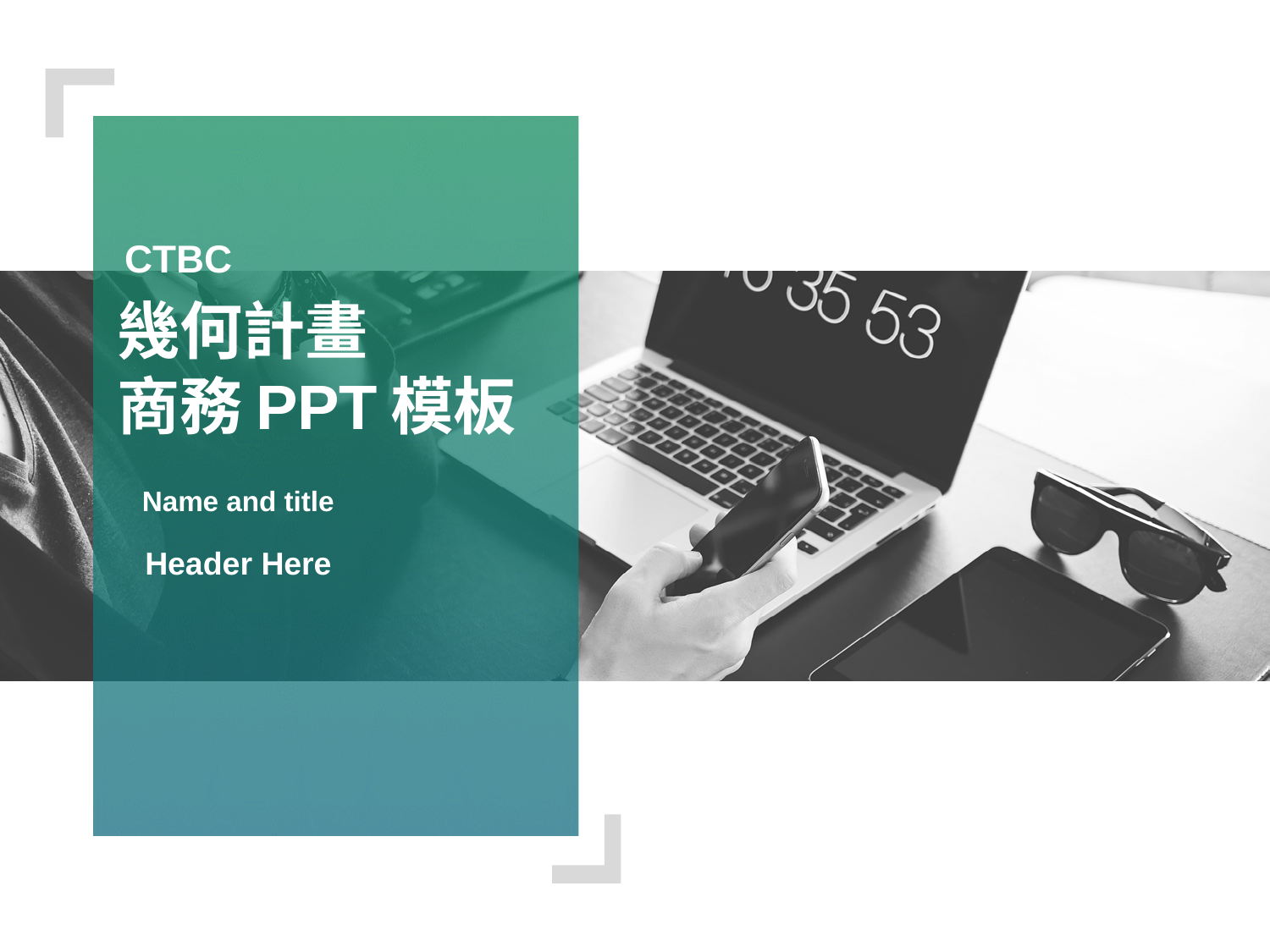

CTBC
幾何計畫
商務PPT模板
Name and title
Header Here